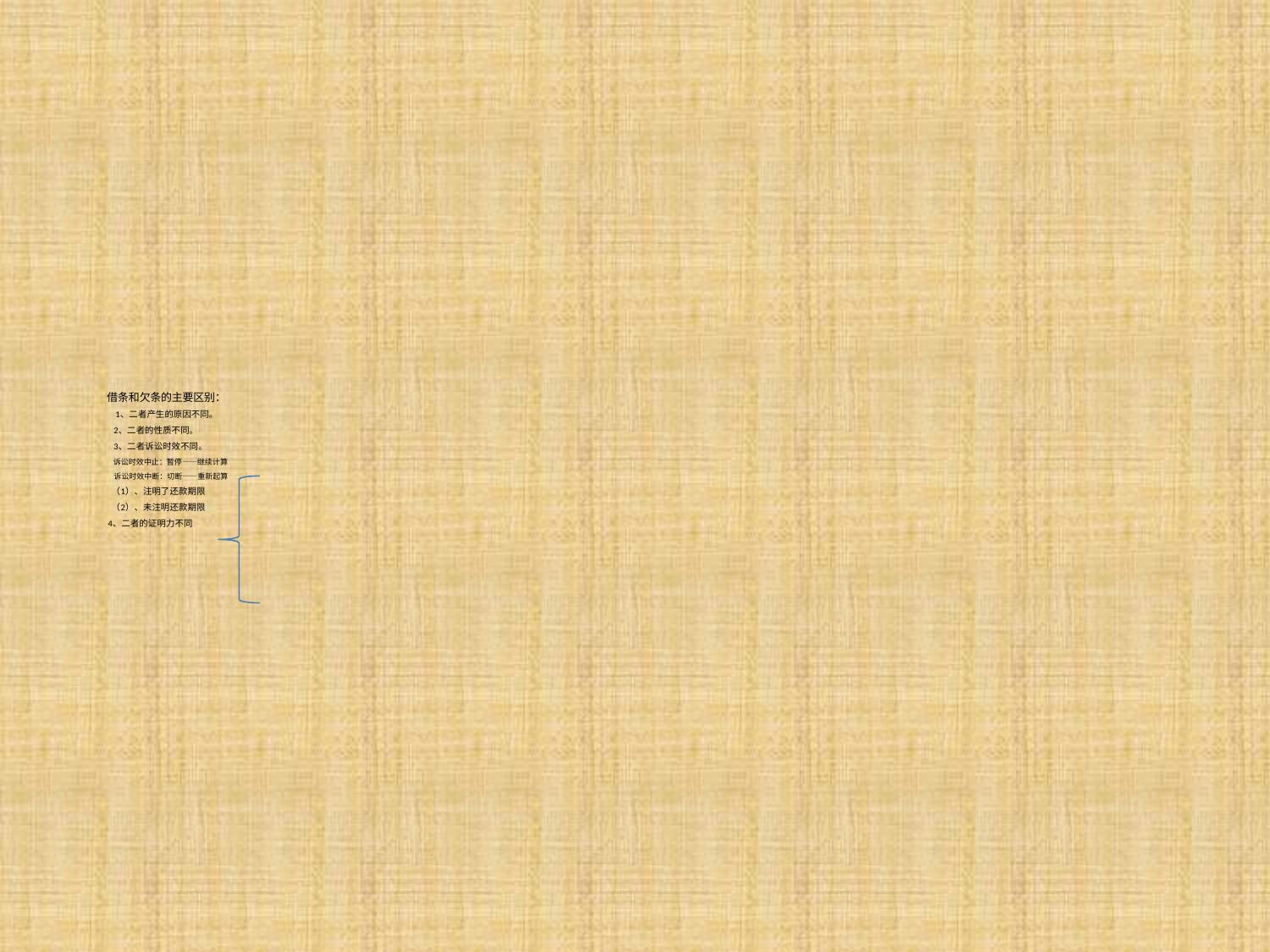

# 借条和欠条的主要区别： 1、二者产生的原因不同。 2、二者的性质不同。 3、二者诉讼时效不同。 诉讼时效中止：暂停——继续计算 诉讼时效中断：切断——重新起算 （1）、注明了还款期限 （2）、未注明还款期限 4、二者的证明力不同